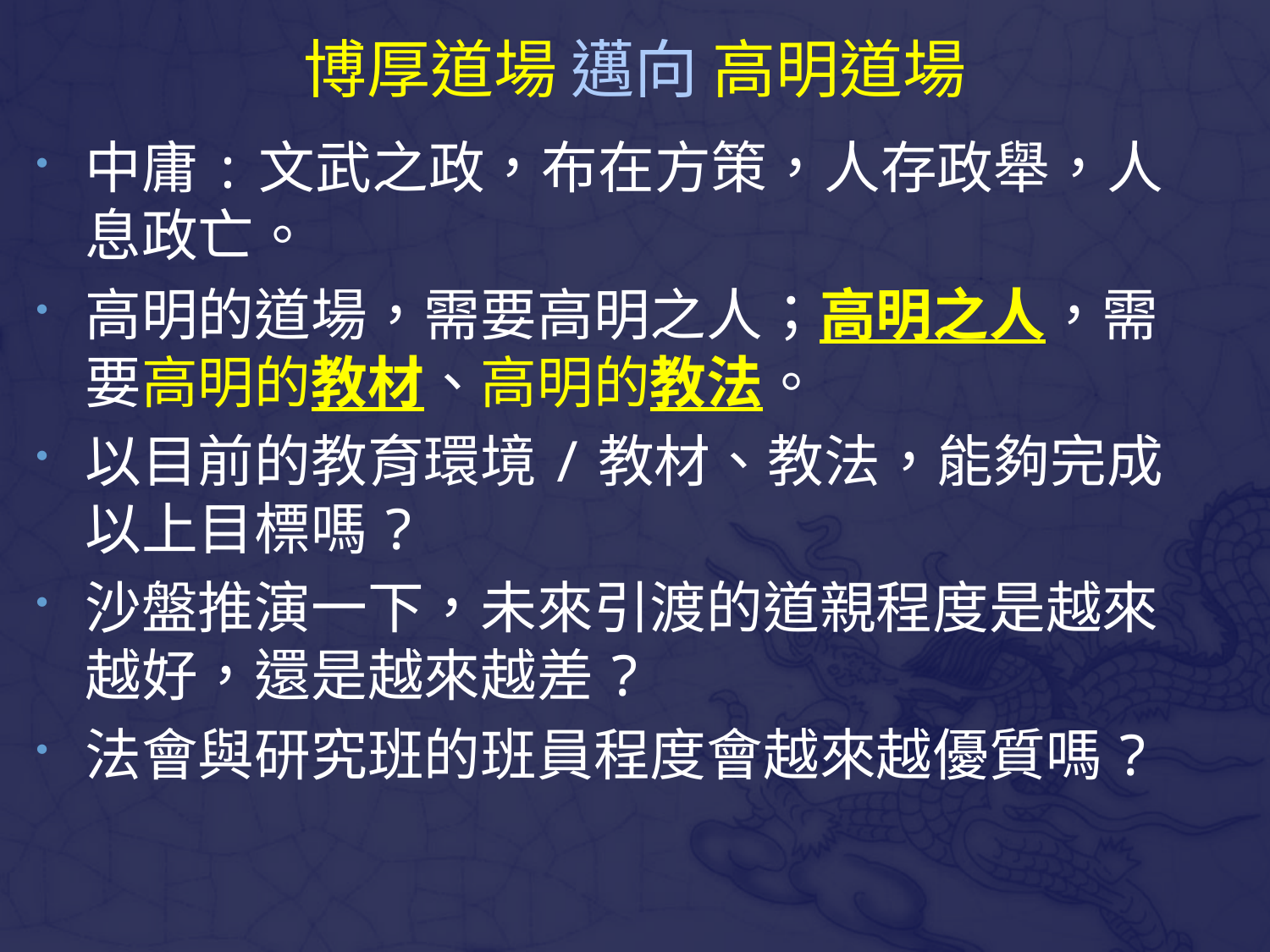

# 博厚道場 邁向 高明道場
中庸:文武之政，布在方策，人存政舉，人息政亡。
高明的道場，需要高明之人；高明之人，需要高明的教材、高明的教法。
以目前的教育環境/教材、教法，能夠完成以上目標嗎?
沙盤推演一下，未來引渡的道親程度是越來越好，還是越來越差?
法會與研究班的班員程度會越來越優質嗎?